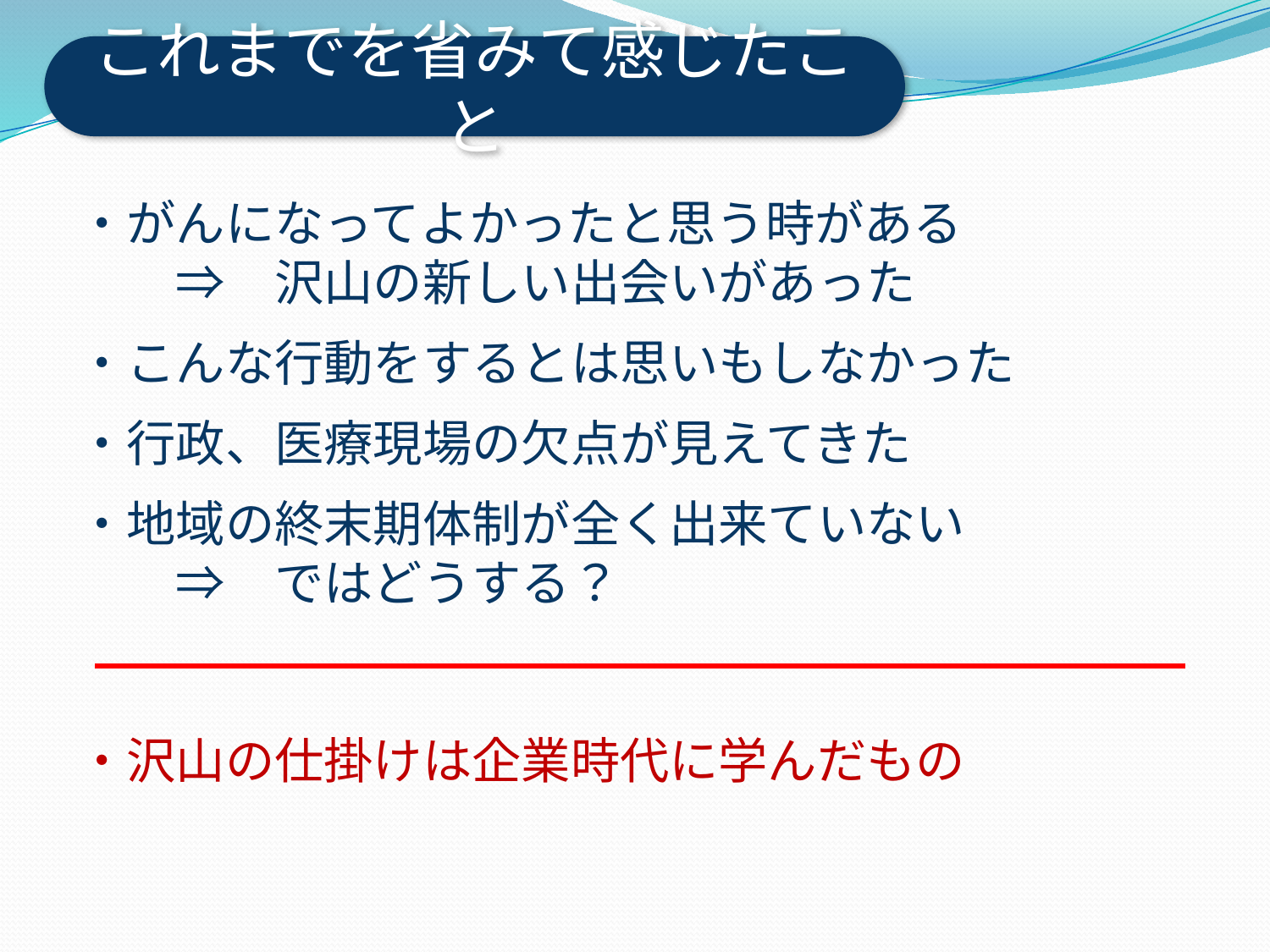

これまでを省みて感じたこと
・がんになってよかったと思う時がある
　　⇒　沢山の新しい出会いがあった
・こんな行動をするとは思いもしなかった
・行政、医療現場の欠点が見えてきた
・地域の終末期体制が全く出来ていない
　　⇒　ではどうする？

・沢山の仕掛けは企業時代に学んだもの